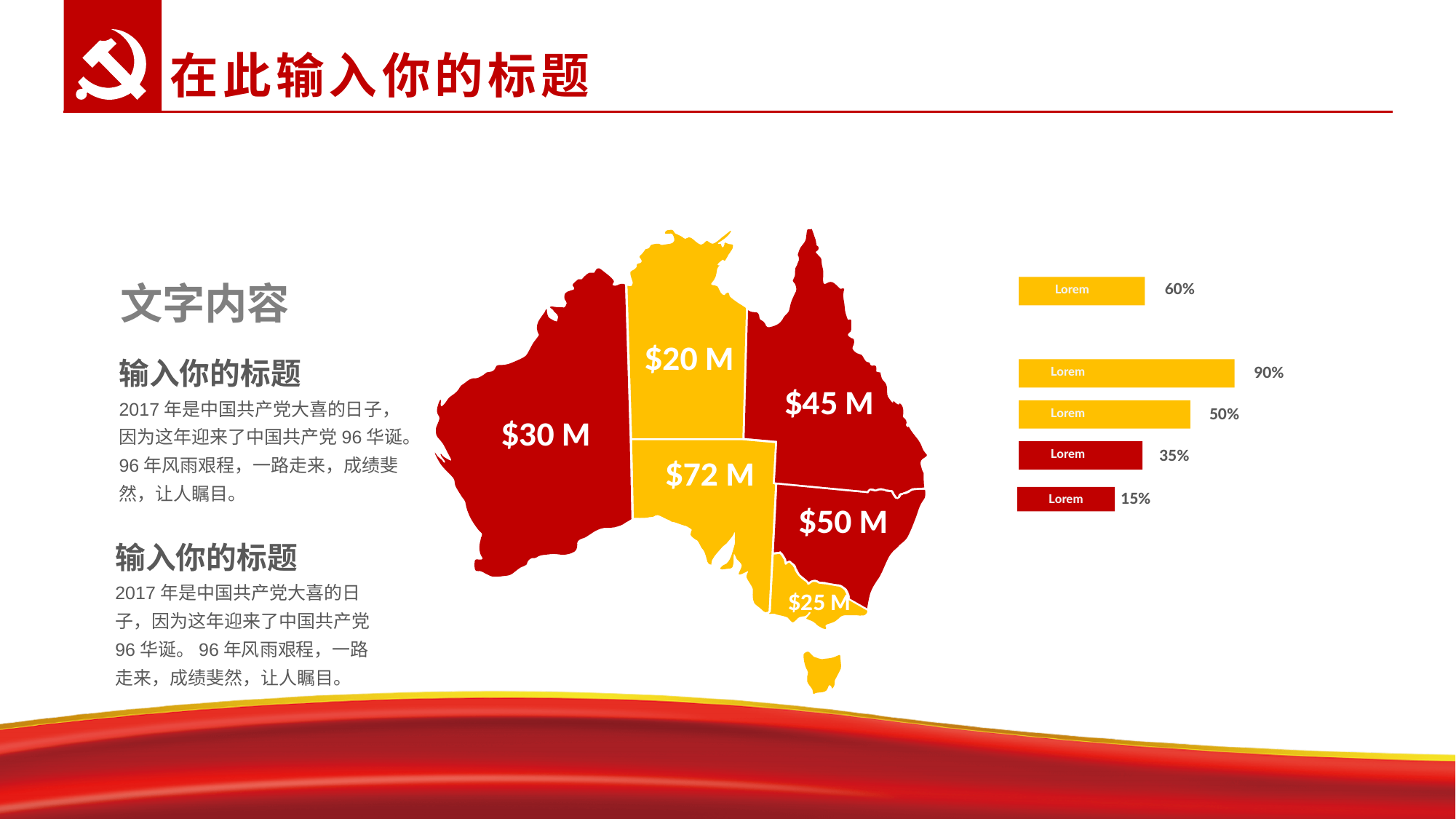

在此输入你的标题

$45 M

$20 M

$30 M

$72 M

$50 M

$25 M

文字内容
输入你的标题
2017年是中国共产党大喜的日子，因为这年迎来了中国共产党96华诞。96年风雨艰程，一路走来，成绩斐然，让人瞩目。
输入你的标题
2017年是中国共产党大喜的日子，因为这年迎来了中国共产党96华诞。96年风雨艰程，一路走来，成绩斐然，让人瞩目。

Lorem
60%

Lorem
90%

Lorem
50%

Lorem
35%
Lorem
15%